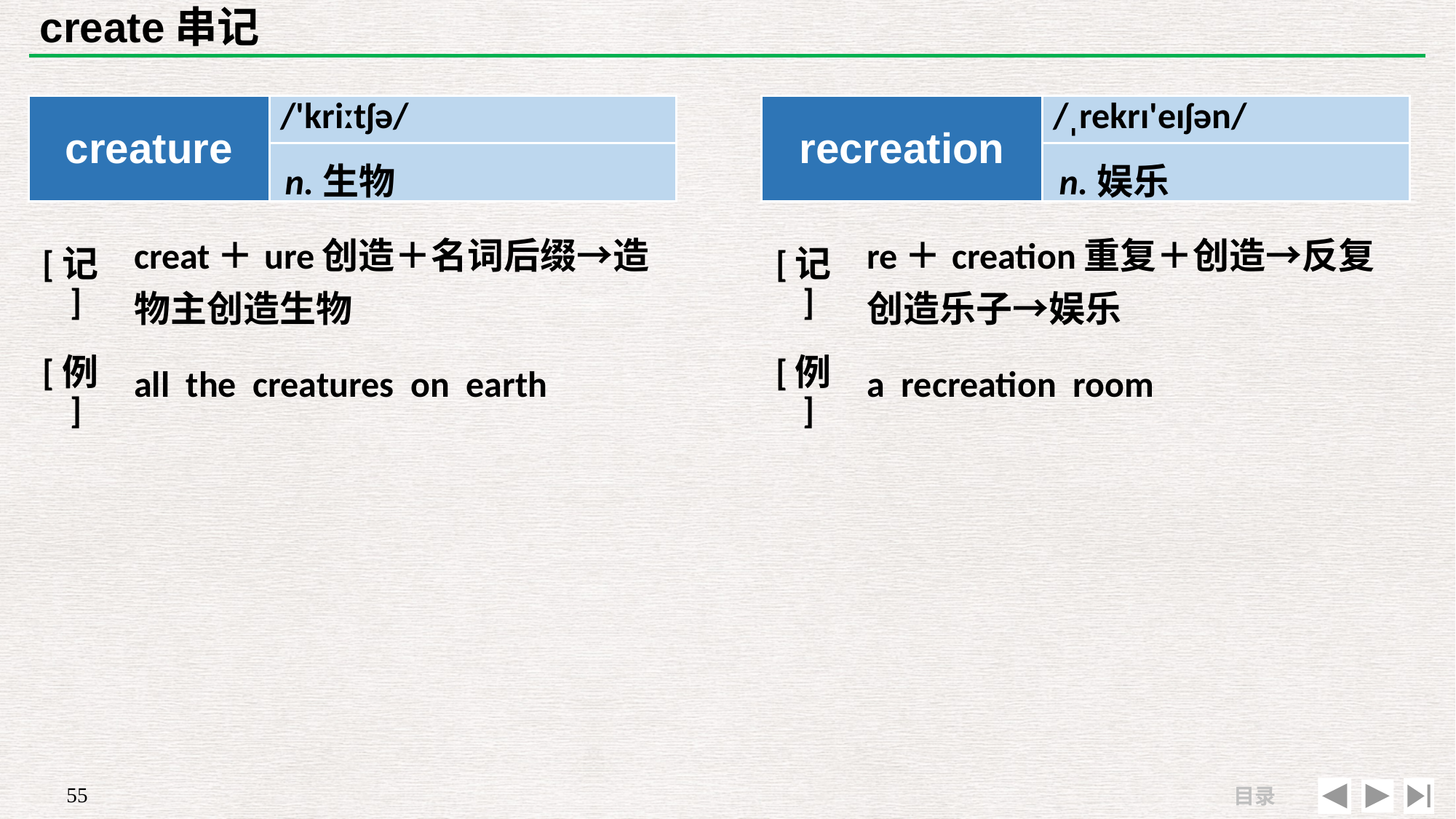

# create串记

| creature | /'kriːtʃə/ |
| --- | --- |
|  |  |
| recreation | /ˌrekrɪ'eɪʃən/ |
| --- | --- |
|  |  |
n.生物
n.娱乐
| [记] | creat＋ure创造＋名词后缀→造物主创造生物 |
| --- | --- |
| [例] | all the creatures on earth |
| [记] | re＋creation重复＋创造→反复创造乐子→娱乐 |
| --- | --- |
| [例] | a recreation room |